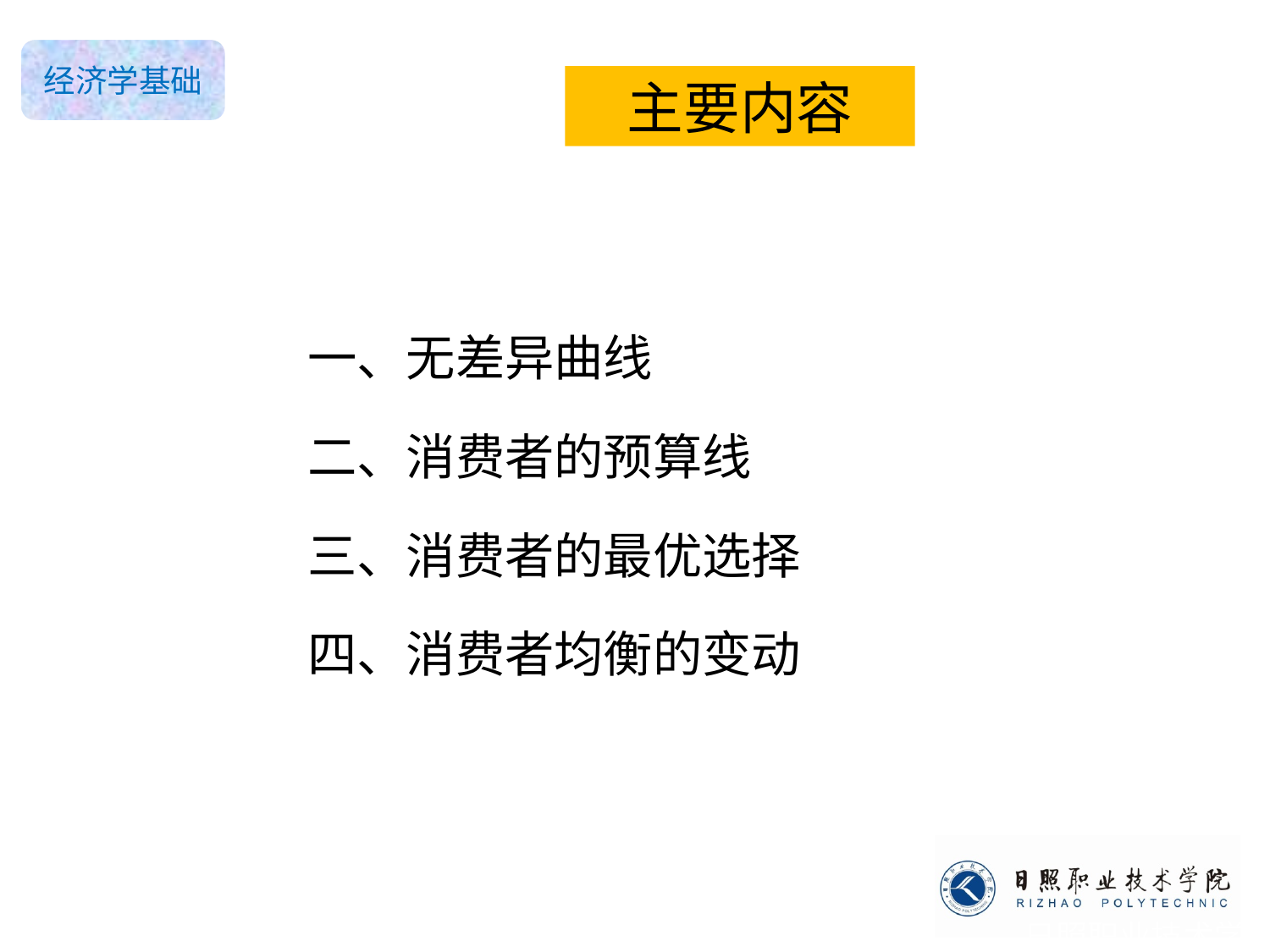

主要内容

一、无差异曲线
二、消费者的预算线
三、消费者的最优选择
四、消费者均衡的变动

日照职业技术学院
《经济学基础》